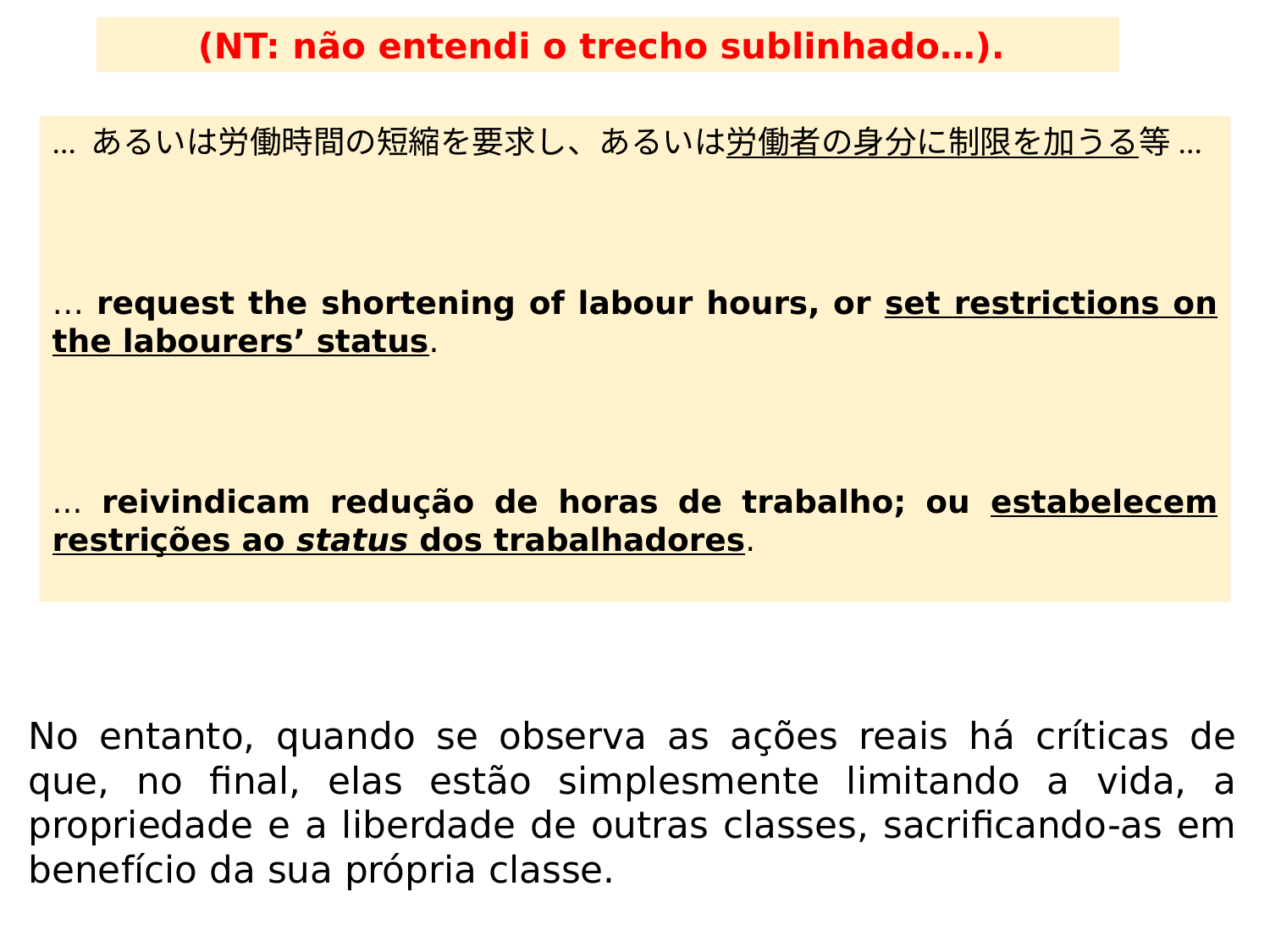

(NT: não entendi o trecho sublinhado…).
... あるいは労働時間の短縮を要求し、あるいは労働者の身分に制限を加うる等...

… request the shortening of labour hours, or set restrictions on the labourers’ status.

... reivindicam redução de horas de trabalho; ou estabelecem restrições ao status dos trabalhadores.

No entanto, quando se observa as ações reais há críticas de que, no final, elas estão simplesmente limitando a vida, a propriedade e a liberdade de outras classes, sacrificando-as em benefício da sua própria classe.